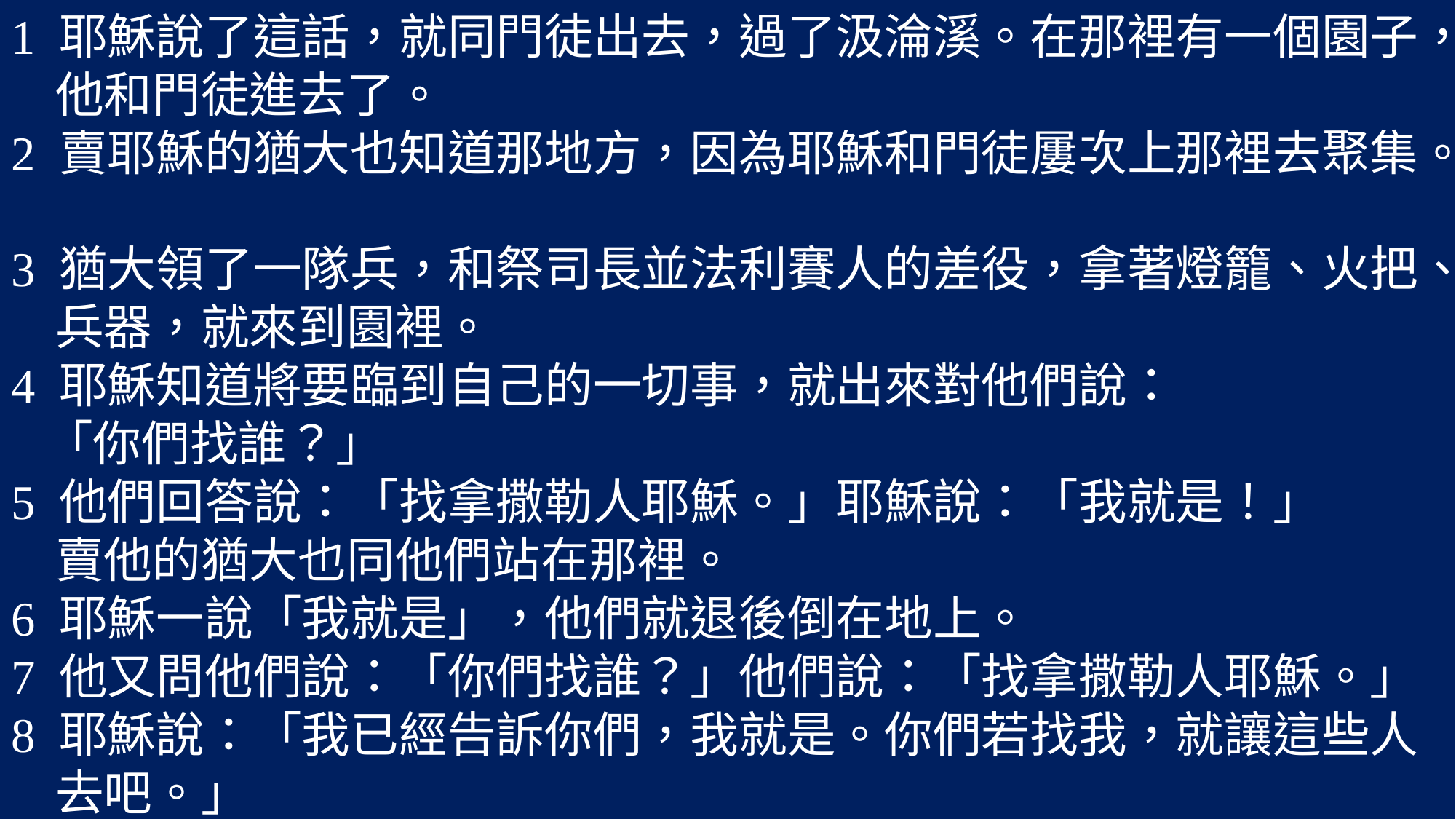

1 耶穌說了這話，就同門徒出去，過了汲淪溪。在那裡有一個園子，
   他和門徒進去了。
2 賣耶穌的猶大也知道那地方，因為耶穌和門徒屢次上那裡去聚集。
3 猶大領了一隊兵，和祭司長並法利賽人的差役，拿著燈籠、火把、
   兵器，就來到園裡。
4 耶穌知道將要臨到自己的一切事，就出來對他們說：
  「你們找誰？」
5 他們回答說：「找拿撒勒人耶穌。」耶穌說：「我就是！」
   賣他的猶大也同他們站在那裡。
6 耶穌一說「我就是」，他們就退後倒在地上。
7 他又問他們說：「你們找誰？」他們說：「找拿撒勒人耶穌。」
8 耶穌說：「我已經告訴你們，我就是。你們若找我，就讓這些人
   去吧。」